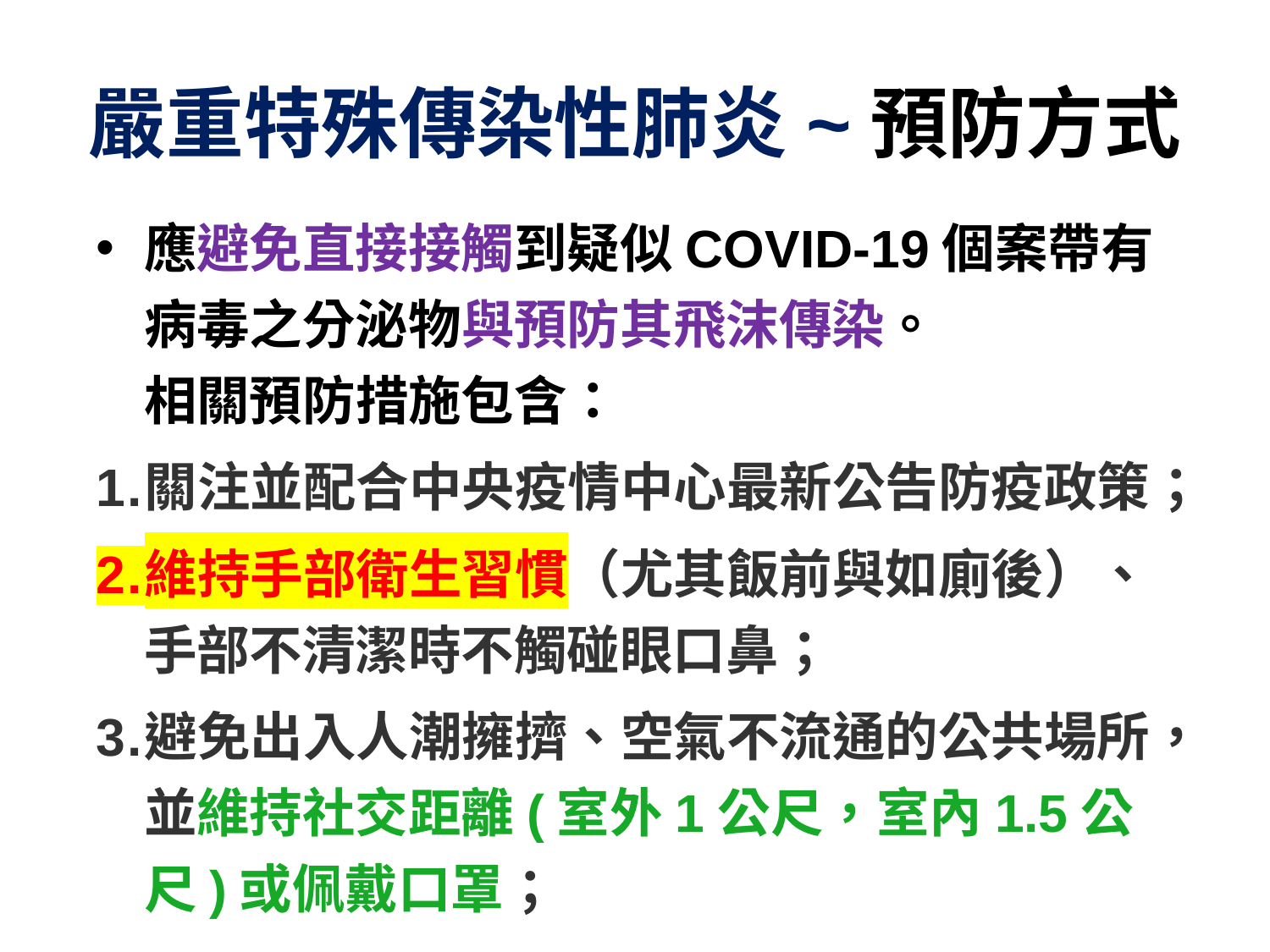

# 嚴重特殊傳染性肺炎~預防方式
應避免直接接觸到疑似COVID-19個案帶有病毒之分泌物與預防其飛沫傳染。
相關預防措施包含：
關注並配合中央疫情中心最新公告防疫政策；
維持手部衛生習慣（尤其飯前與如廁後）、手部不清潔時不觸碰眼口鼻；
避免出入人潮擁擠、空氣不流通的公共場所，並維持社交距離(室外1公尺，室內1.5公尺)或佩戴口罩；